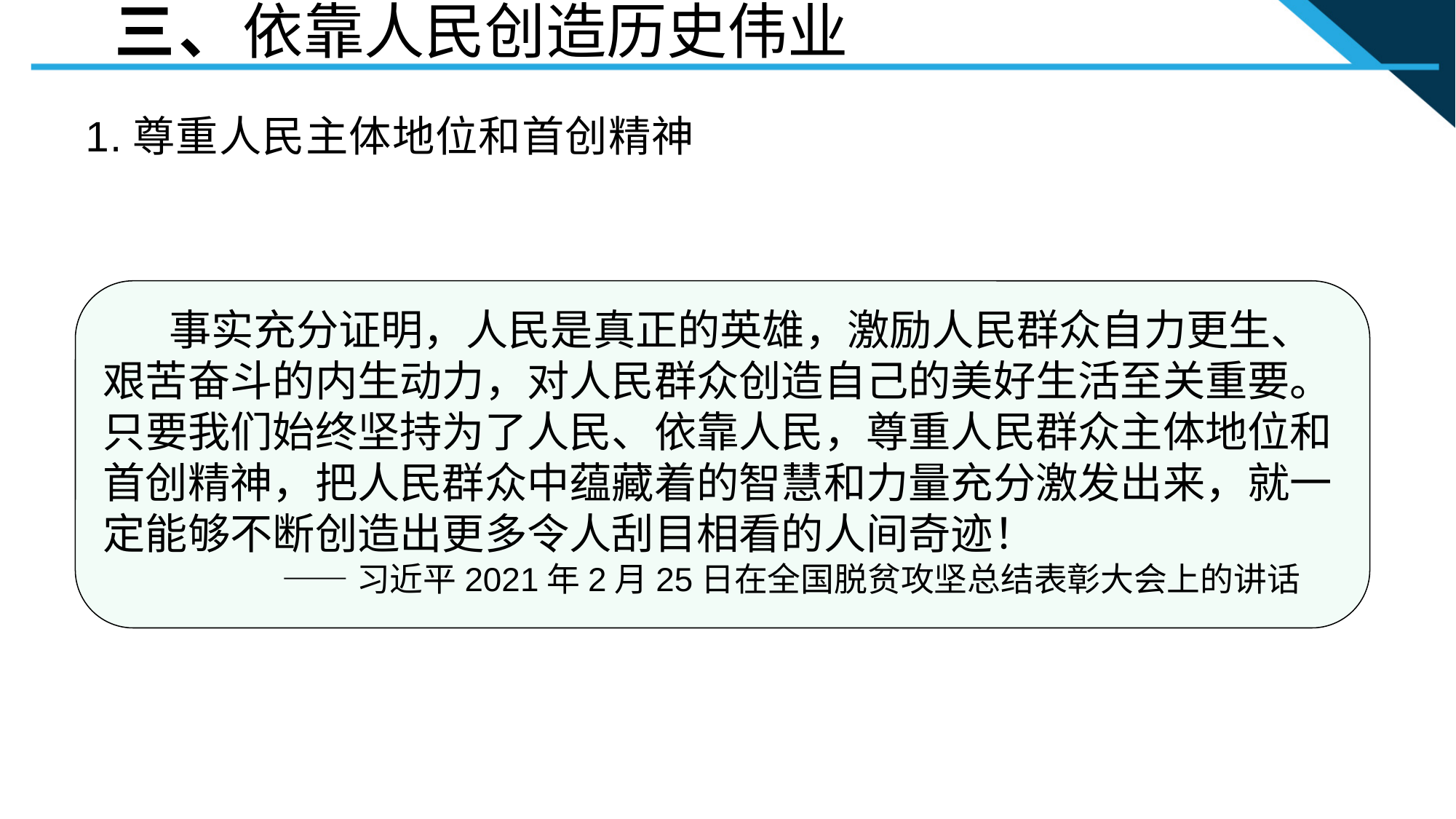

三、依靠人民创造历史伟业
    1.尊重人民主体地位和首创精神
       事实充分证明，人民是真正的英雄，激励人民群众自力更生、艰苦奋斗的内生动力，对人民群众创造自己的美好生活至关重要。只要我们始终坚持为了人民、依靠人民，尊重人民群众主体地位和首创精神，把人民群众中蕴藏着的智慧和力量充分激发出来，就一定能够不断创造出更多令人刮目相看的人间奇迹！
                        ——习近平2021年2月25日在全国脱贫攻坚总结表彰大会上的讲话